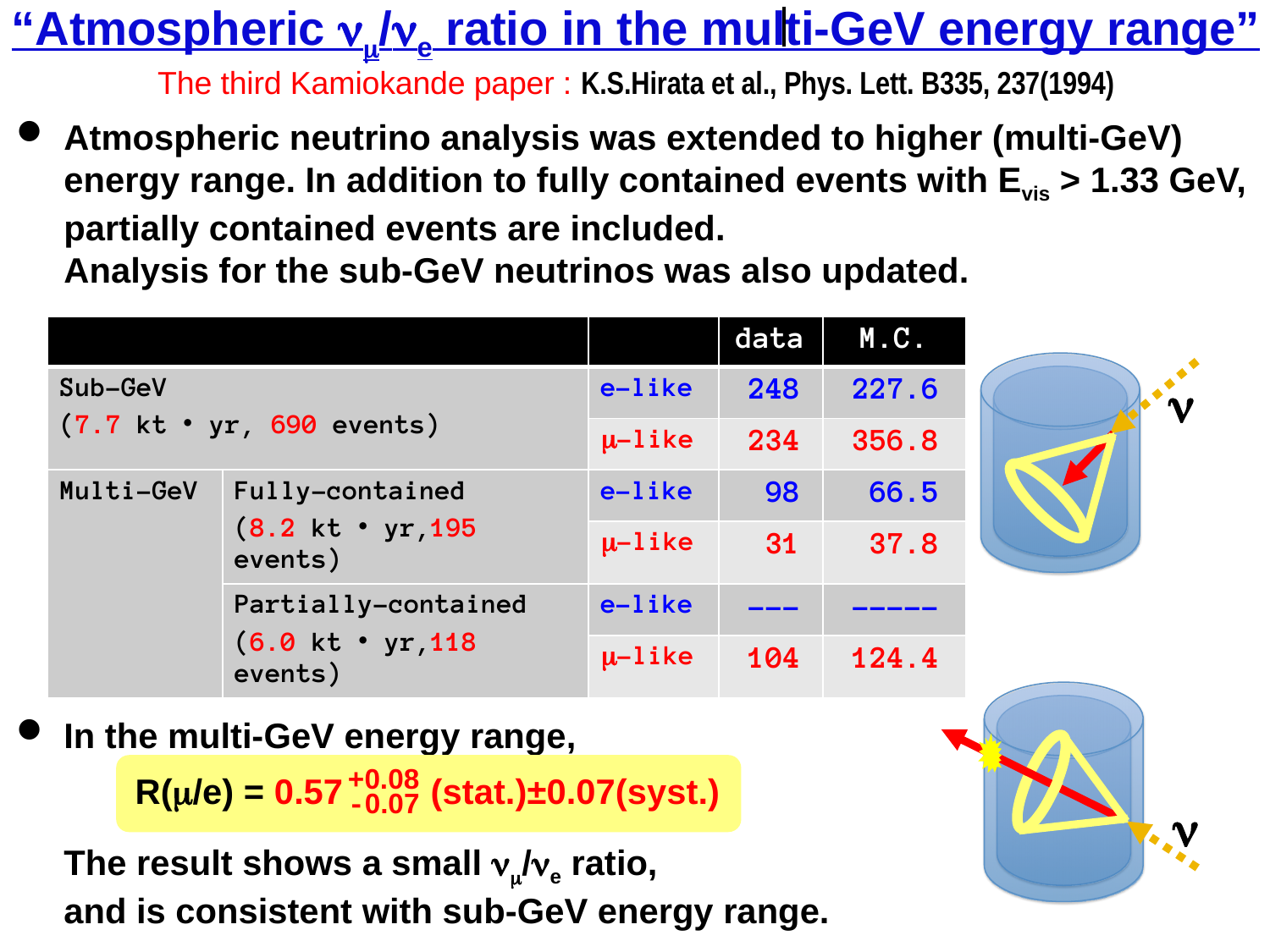

# “Atmospheric νμ/νe ratio in the multi-GeV energy range” The third Kamiokande paper : K.S.Hirata et al., Phys. Lett. B335, 237(1994)

Atmospheric neutrino analysis was extended to higher (multi-GeV) energy range. In addition to fully contained events with Evis > 1.33 GeV, partially contained events are included.
Analysis for the sub-GeV neutrinos was also updated.

In the multi-GeV energy range,
The result shows a small νμ/νe ratio,
and is consistent with sub-GeV energy range.
|  |  |  | data | M.C. |
| --- | --- | --- | --- | --- |
| Sub-GeV (7.7 kt・yr, 690 events) |  | e-like | 248 | 227.6 |
|  |  | μ-like | 234 | 356.8 |
| Multi-GeV | Fully-contained (8.2 kt・yr,195 events) | e-like | 98 | 66.5 |
|  |  | μ-like | 31 | 37.8 |
|  | Partially-contained (6.0 kt・yr,118 events) | e-like | --- | ----- |
|  |  | μ-like | 104 | 124.4 |

ν

ν

+0.08
R(μ/e) = 0.57         (stat.)±0.07(syst.)
-0.07